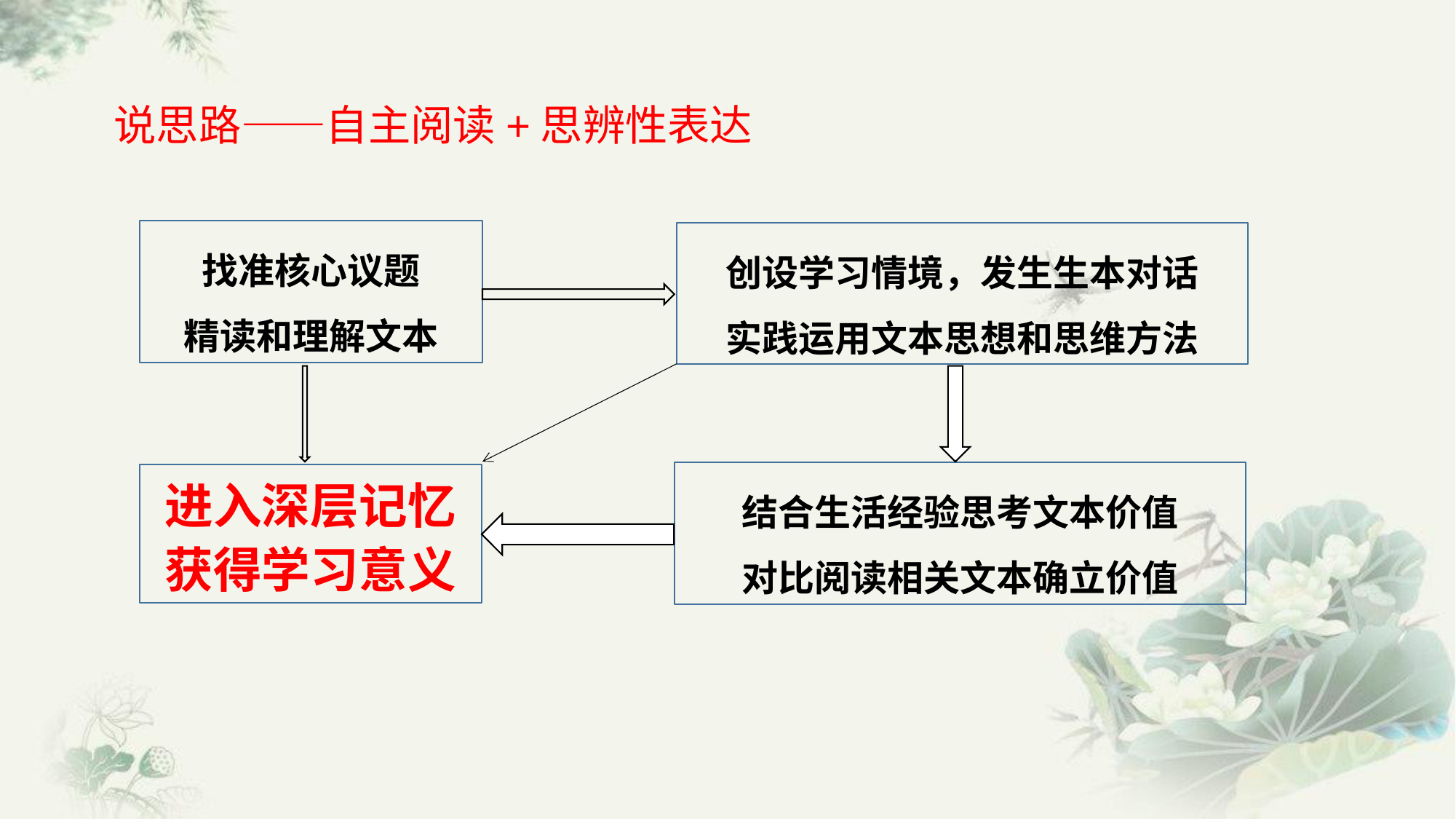

说思路——自主阅读+思辨性表达
找准核心议题
精读和理解文本
创设学习情境，发生生本对话
实践运用文本思想和思维方法

结合生活经验思考文本价值
对比阅读相关文本确立价值
进入深层记忆
获得学习意义